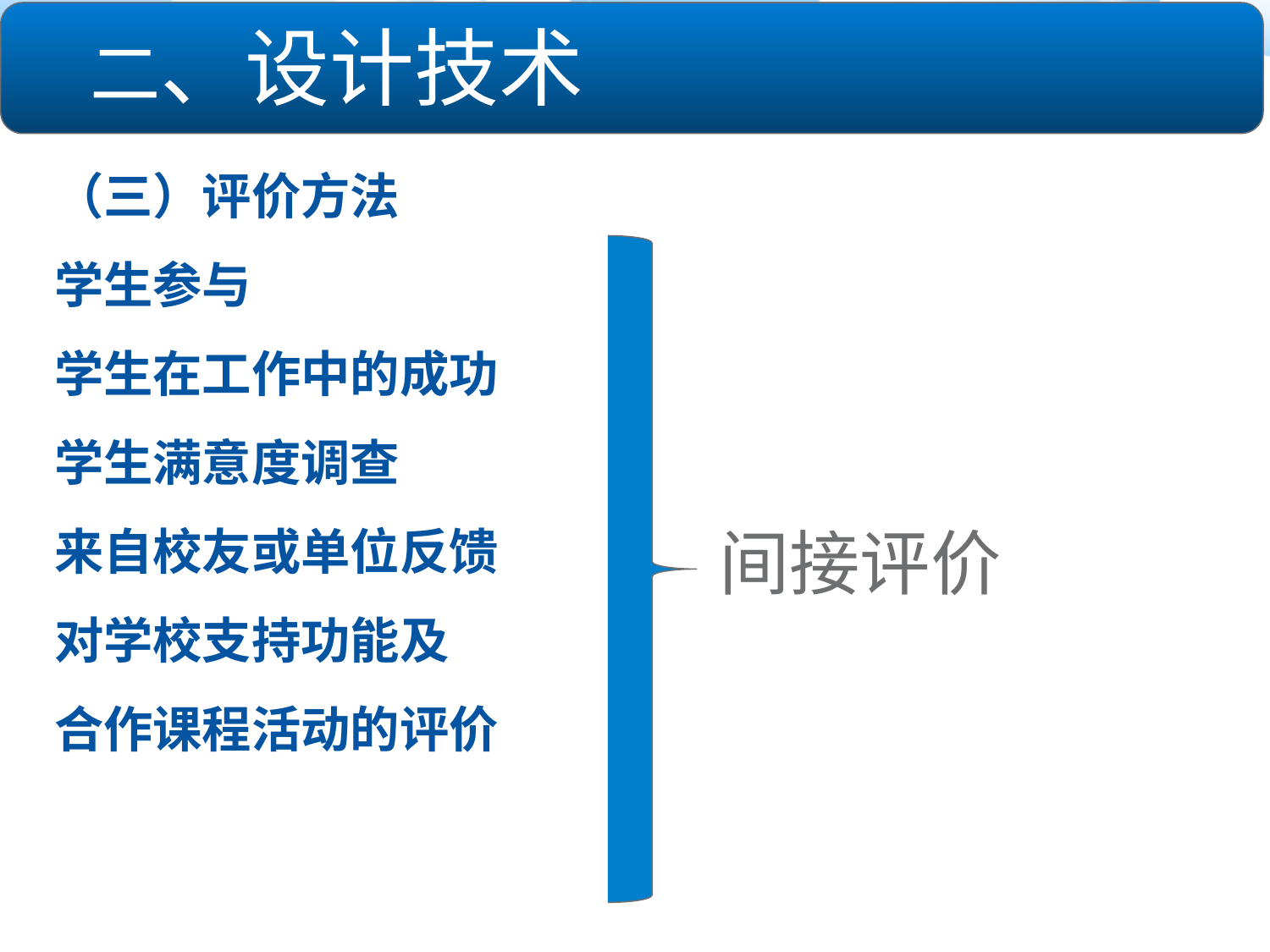

二、设计技术
（三）评价方法
学生参与
学生在工作中的成功
学生满意度调查
来自校友或单位反馈
对学校支持功能及
合作课程活动的评价

间接评价